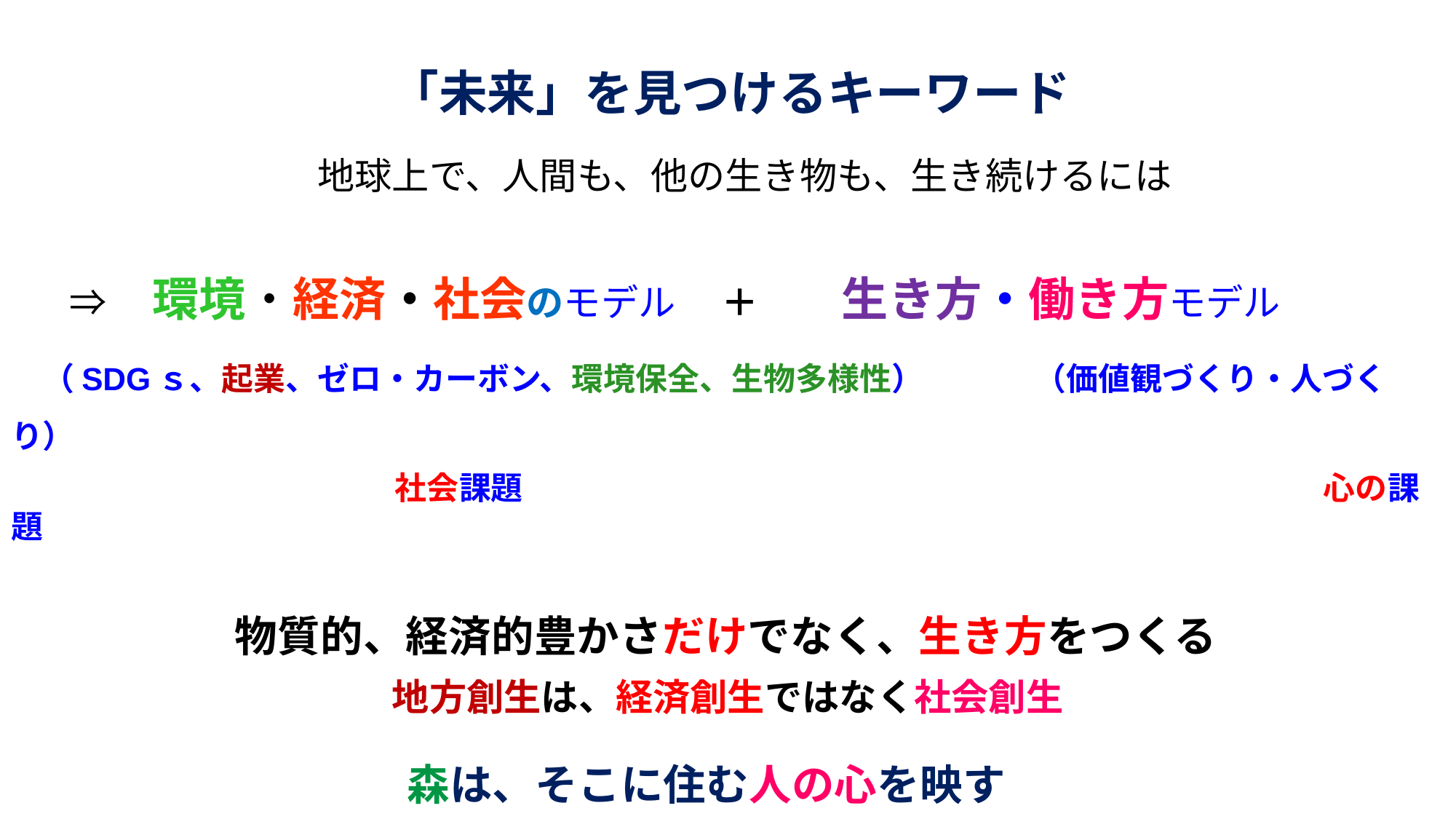

# 「未来」を見つけるキーワード

　　 　　　　　　地球上で、人間も、他の生き物も、生き続けるには
　　 ⇒ 　環境・経済・社会のモデル 　＋ 　　生き方・働き方モデル
　（SDGｓ、起業、ゼロ・カーボン、環境保全、生物多様性） 　　　 （価値観づくり・人づくり）
　　　　　　　　　　　　社会課題　　　　　　　　　　　　　　　　　　　　　　　　　心の課題
　　　　　　　物質的、経済的豊かさだけでなく、生き方をつくる
地方創生は、経済創生ではなく社会創生
森は、そこに住む人の心を映す